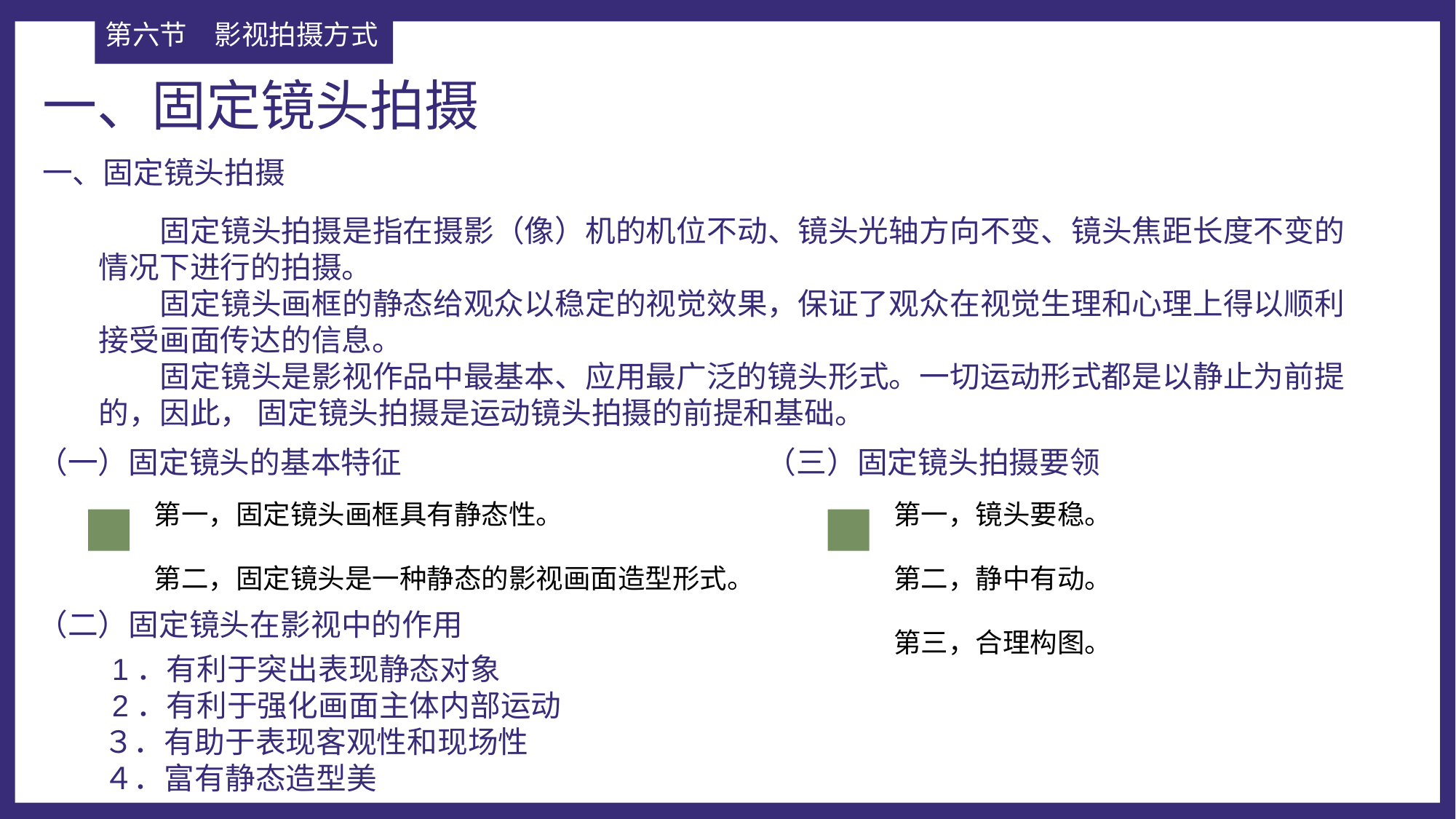

第六节	影视拍摄方式
一、固定镜头拍摄
一、固定镜头拍摄
        固定镜头拍摄是指在摄影（像）机的机位不动、镜头光轴方向不变、镜头焦距长度不变的情况下进行的拍摄。
        固定镜头画框的静态给观众以稳定的视觉效果，保证了观众在视觉生理和心理上得以顺利接受画面传达的信息。
        固定镜头是影视作品中最基本、应用最广泛的镜头形式。一切运动形式都是以静止为前提的，因此， 固定镜头拍摄是运动镜头拍摄的前提和基础。
（一）固定镜头的基本特征
（三）固定镜头拍摄要领
第一，固定镜头画框具有静态性。
第二，固定镜头是一种静态的影视画面造型形式。

第一，镜头要稳。
第二，静中有动。
第三，合理构图。

（二）固定镜头在影视中的作用
 1．有利于突出表现静态对象
 2．有利于强化画面主体内部运动
３．有助于表现客观性和现场性
４．富有静态造型美